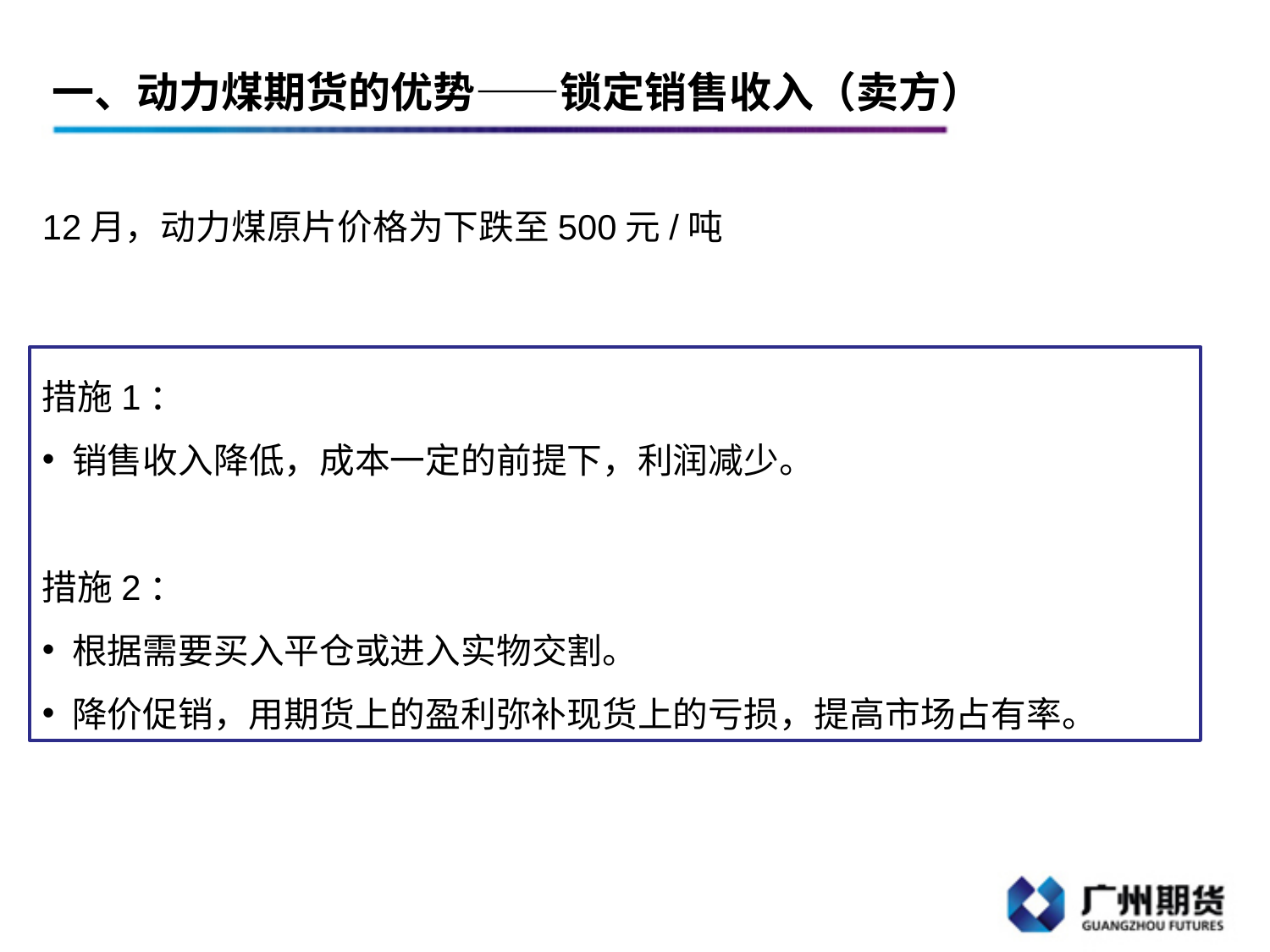

一、动力煤期货的优势——锁定销售收入（卖方）
12月，动力煤原片价格为下跌至500元/吨
措施1：
销售收入降低，成本一定的前提下，利润减少。

措施2：
根据需要买入平仓或进入实物交割。
降价促销，用期货上的盈利弥补现货上的亏损，提高市场占有率。